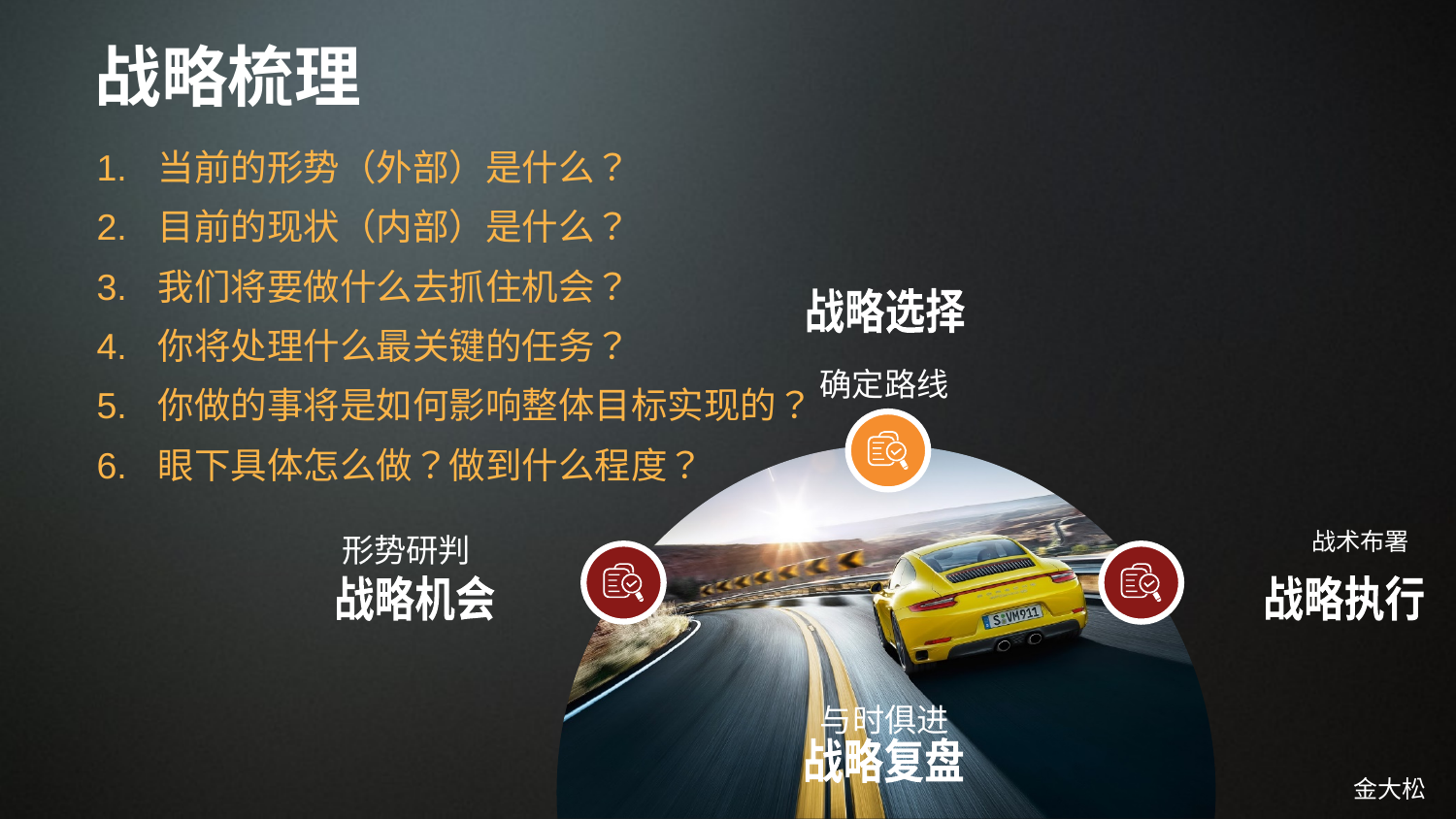

# 战略梳理
当前的形势（外部）是什么？
目前的现状（内部）是什么？
我们将要做什么去抓住机会？
你将处理什么最关键的任务？
你做的事将是如何影响整体目标实现的？
眼下具体怎么做？做到什么程度？
战略选择
确定路线

战术布署
战略执行
形势研判
战略机会

与时俱进
战略复盘